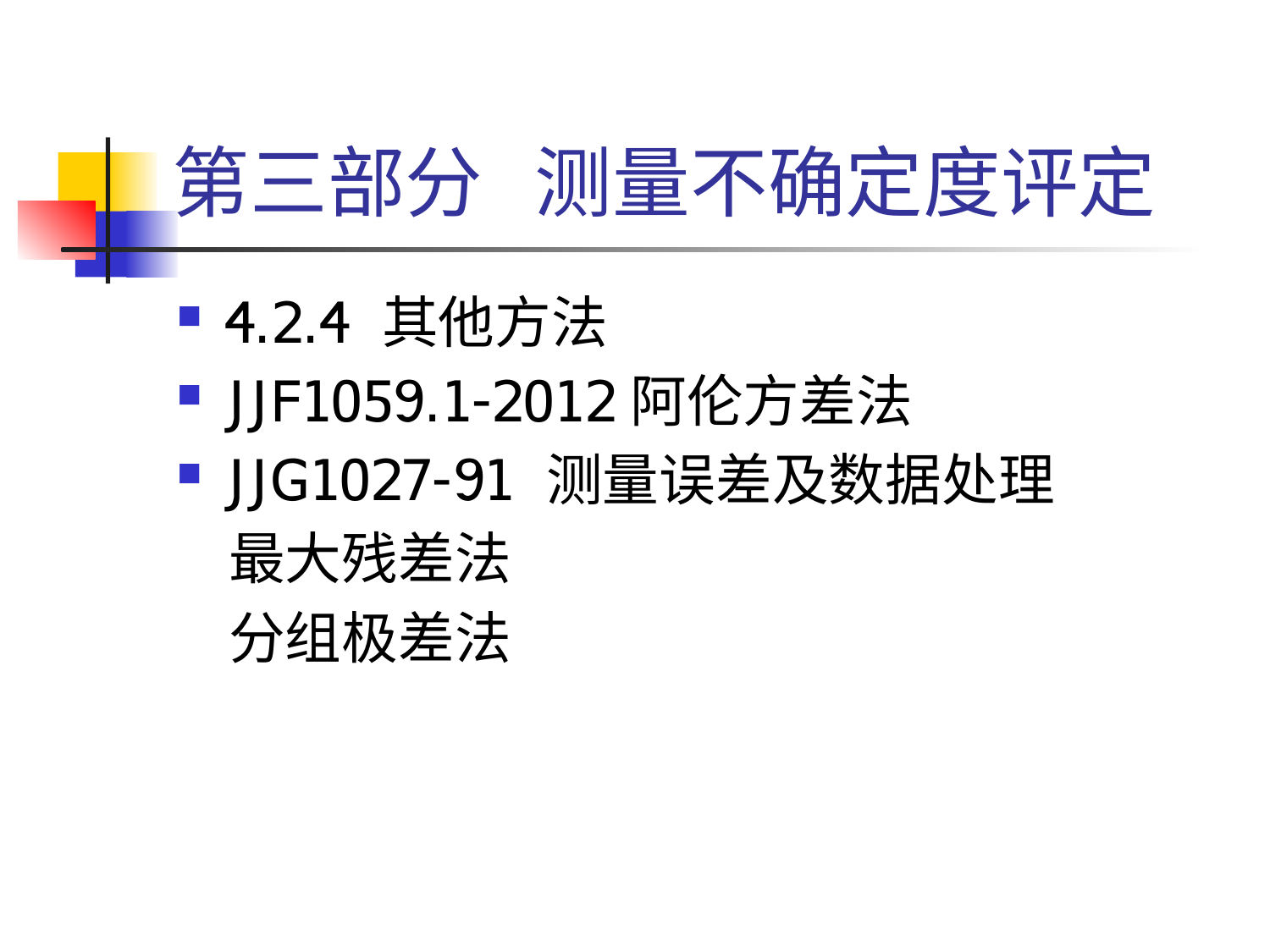

# 第三部分   测量不确定度评定
4.2.4 其他方法
JJF1059.1-2012阿伦方差法
JJG1027-91 测量误差及数据处理
   最大残差法
   分组极差法